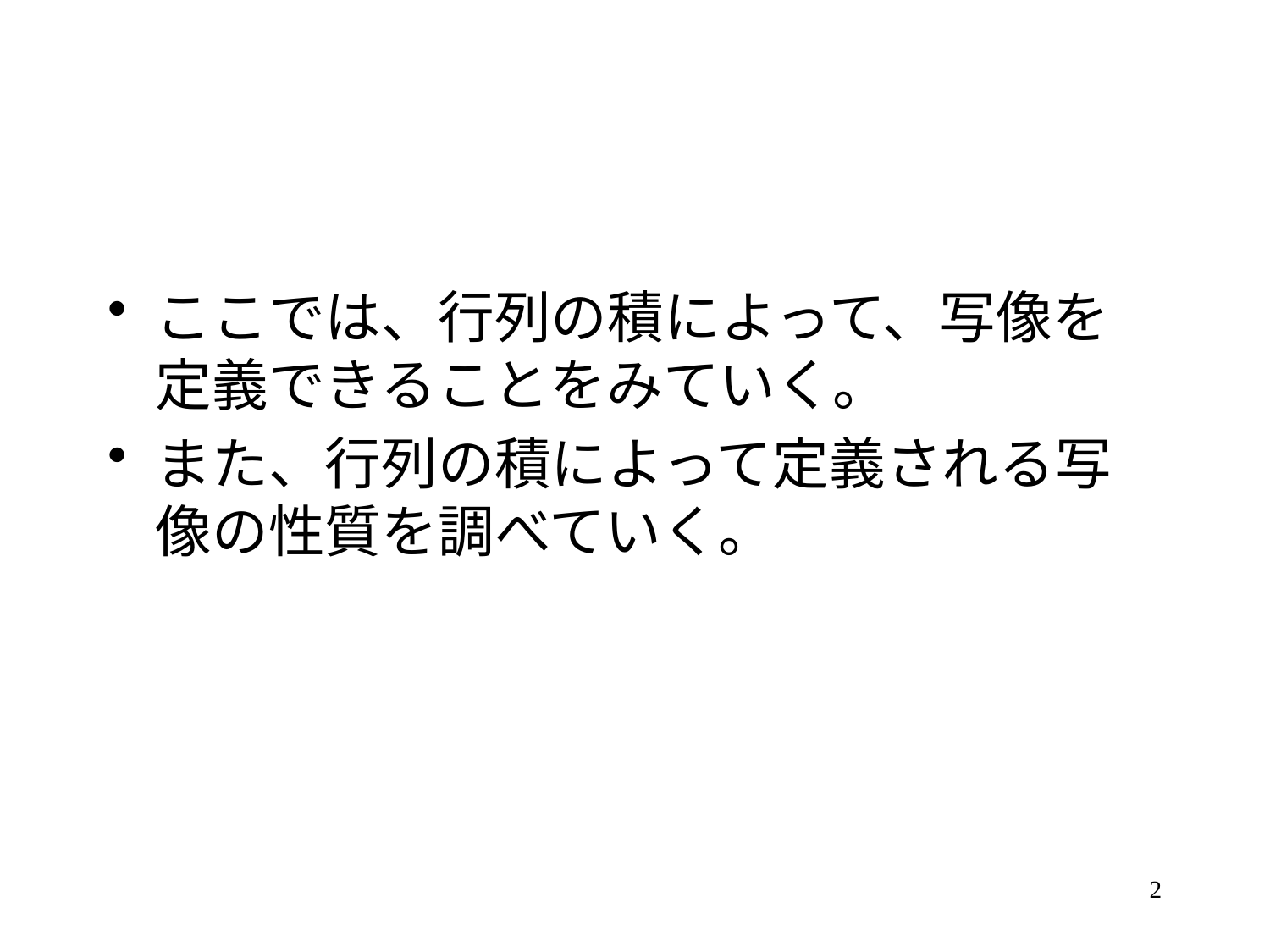

ここでは、行列の積によって、写像を定義できることをみていく。
また、行列の積によって定義される写像の性質を調べていく。
2